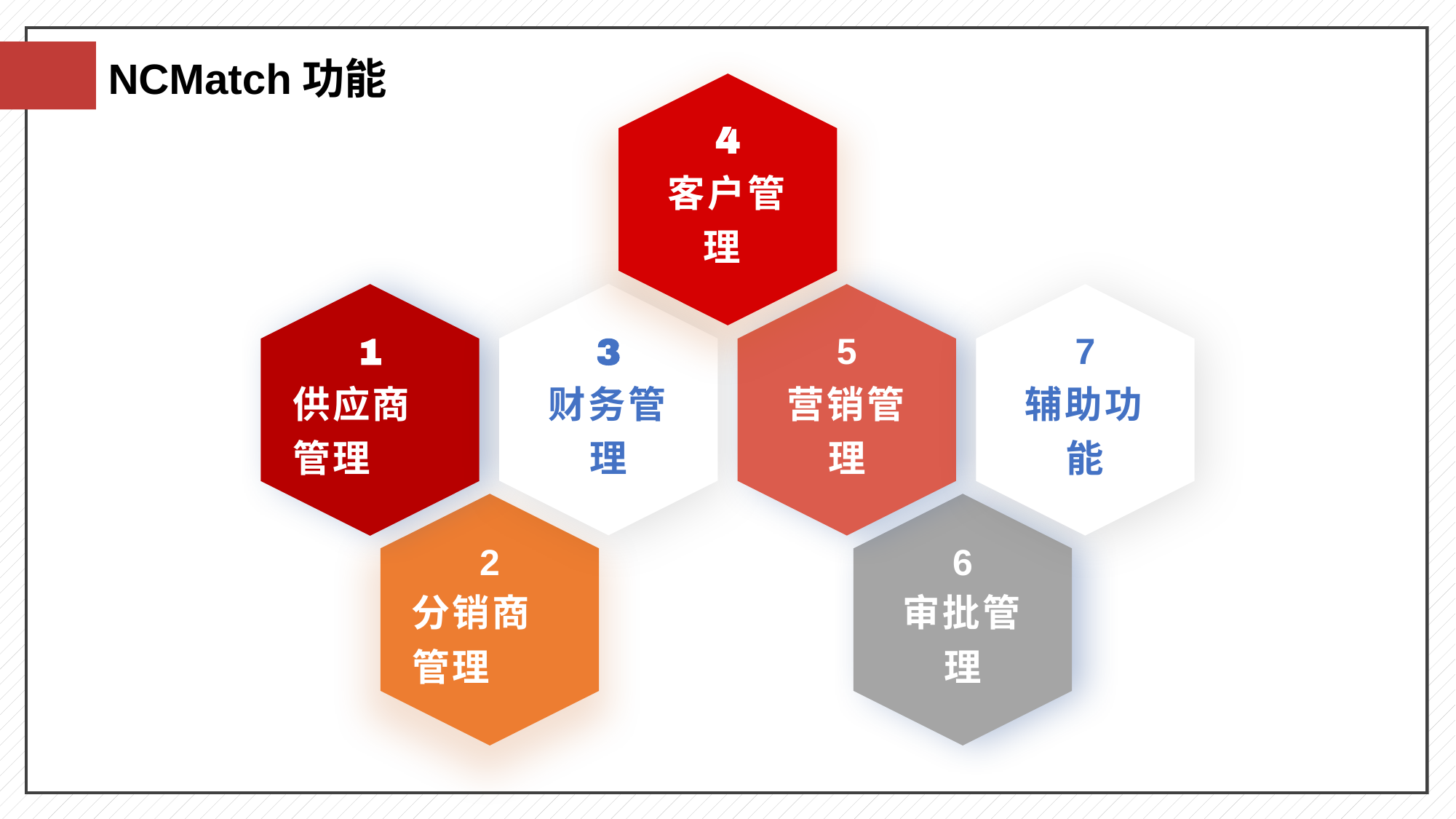

NCMatch功能

4
客户管理

1
3
5
7
供应商管理
财务管理
营销管理
辅助功能

2
6
分销商管理
审批管理